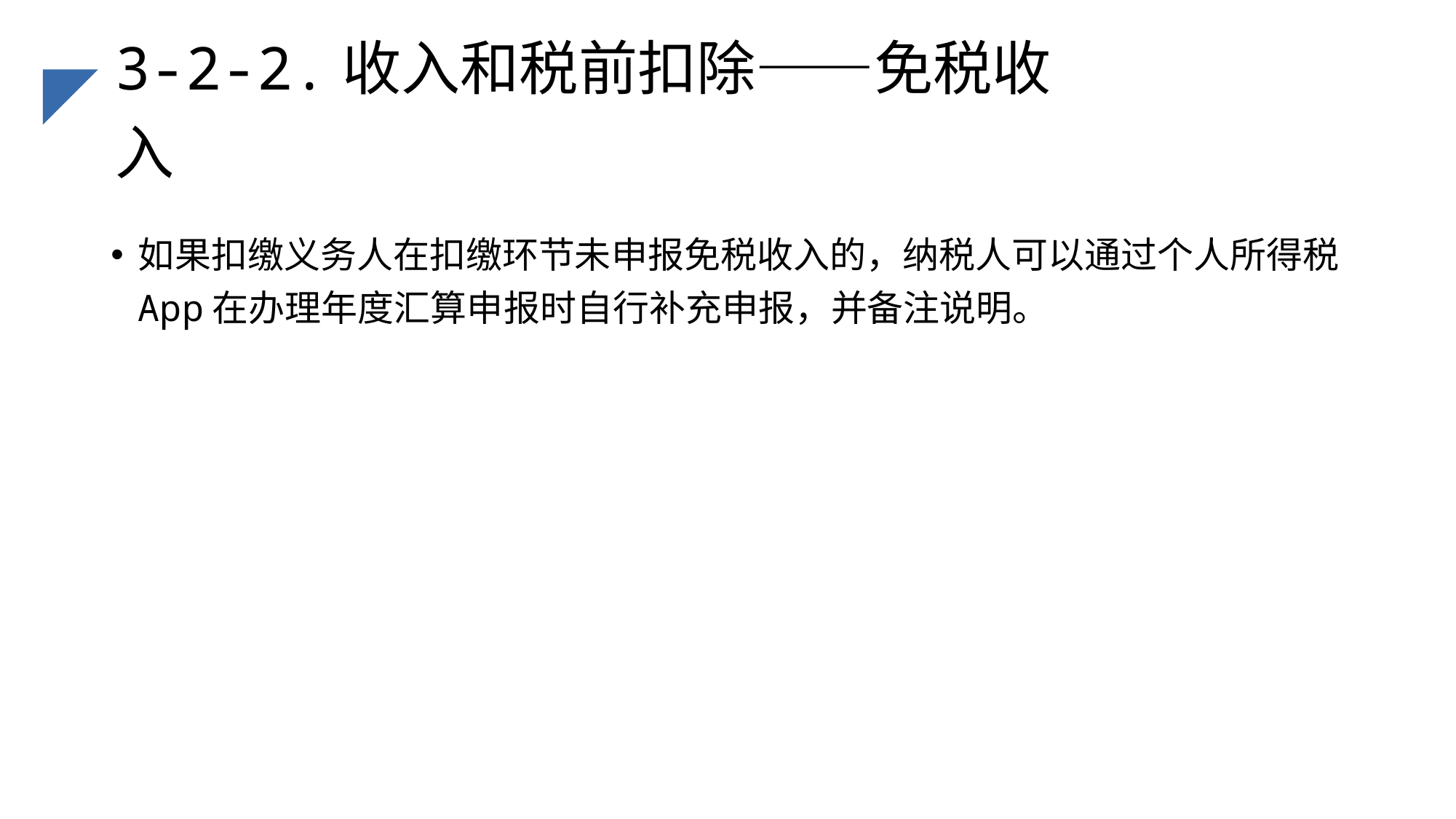

# 3-2-2.收入和税前扣除——免税收入
如果扣缴义务人在扣缴环节未申报免税收入的，纳税人可以通过个人所得税App在办理年度汇算申报时自行补充申报，并备注说明。